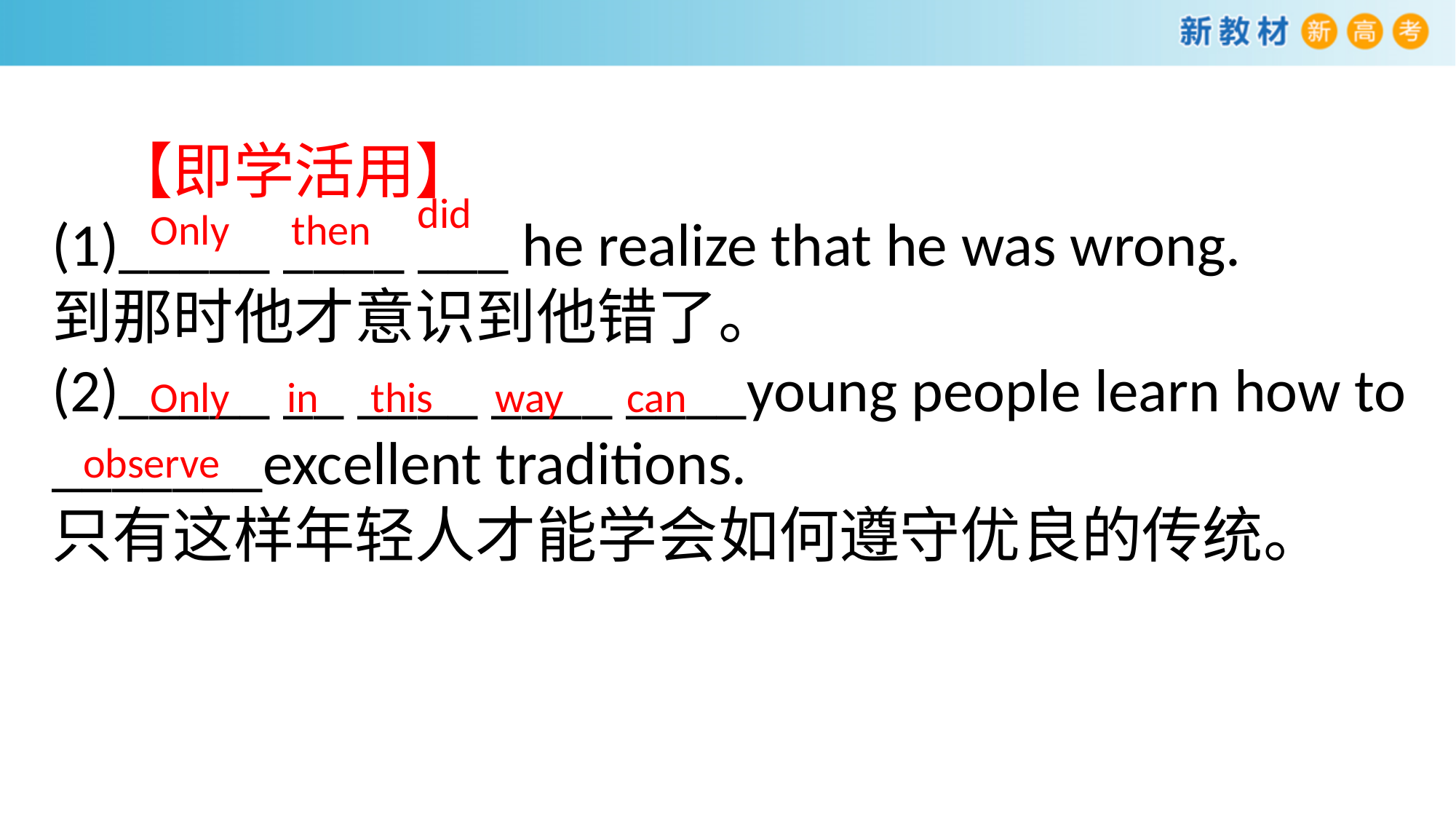

【即学活用】
(1)_____ ____ ___ he realize that he was wrong.
到那时他才意识到他错了。
(2)_____ __ ____ ____ ____young people learn how to
_______excellent traditions.
只有这样年轻人才能学会如何遵守优良的传统。

did
Only
then
Only
in
this
way
can
observe